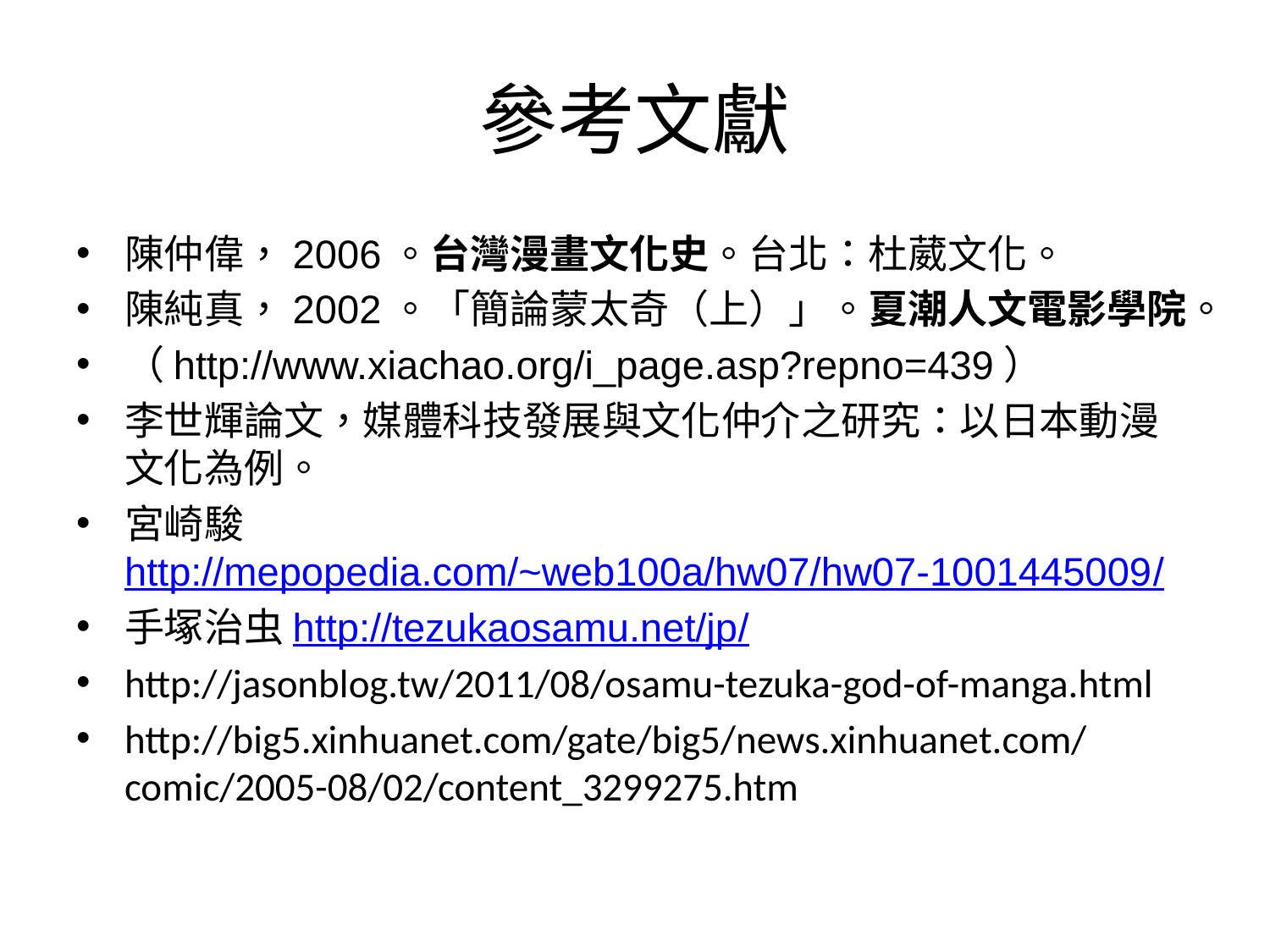

# 參考文獻
陳仲偉，2006。台灣漫畫文化史。台北：杜葳文化。
陳純真，2002。「簡論蒙太奇（上）」。夏潮人文電影學院。
（http://www.xiachao.org/i_page.asp?repno=439）
李世輝論文，媒體科技發展與文化仲介之研究：以日本動漫文化為例。
宮崎駿http://mepopedia.com/~web100a/hw07/hw07-1001445009/
手塚治虫http://tezukaosamu.net/jp/
http://jasonblog.tw/2011/08/osamu-tezuka-god-of-manga.html
http://big5.xinhuanet.com/gate/big5/news.xinhuanet.com/comic/2005-08/02/content_3299275.htm